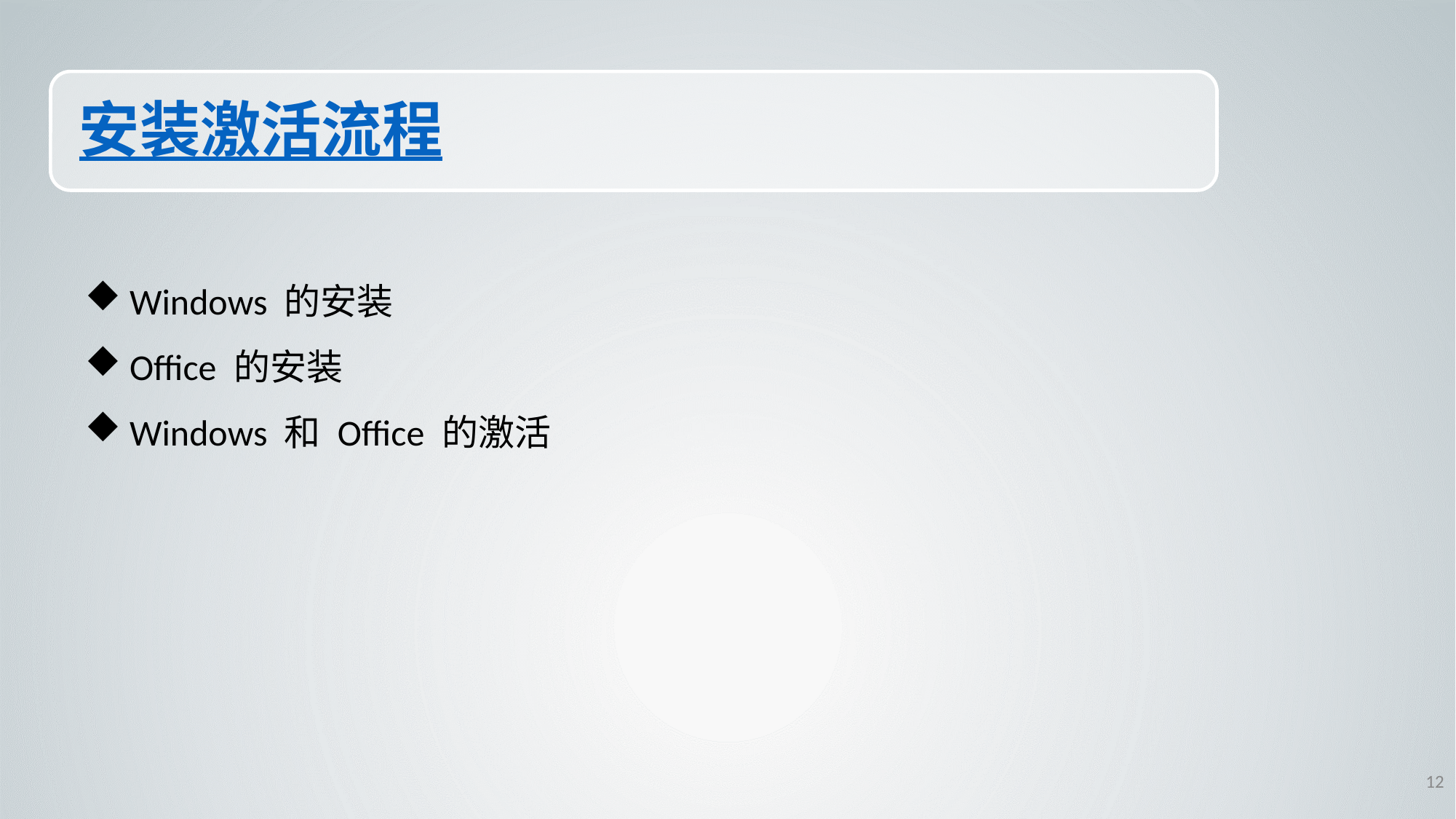

# 安装激活流程
 Windows 的安装
 Office 的安装
 Windows 和 Office 的激活
12